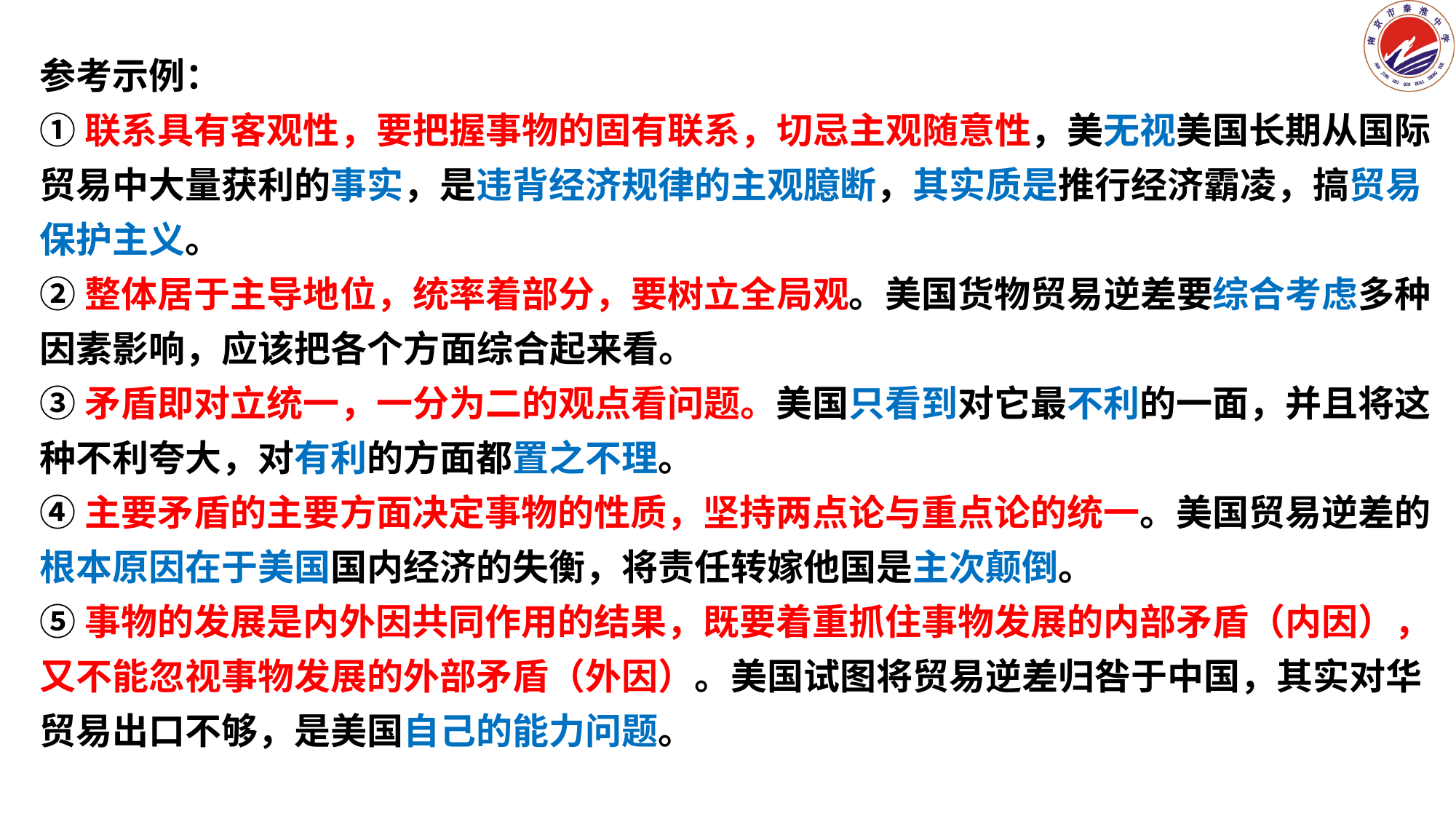

参考示例：
①联系具有客观性，要把握事物的固有联系，切忌主观随意性，美无视美国长期从国际贸易中大量获利的事实，是违背经济规律的主观臆断，其实质是推行经济霸凌，搞贸易保护主义。
​②整体居于主导地位，统率着部分，要树立全局观。美国货物贸易逆差要综合考虑多种因素影响，应该把各个方面综合起来看。
③矛盾即对立统一，一分为二的观点看问题。美国只看到对它最不利的一面，并且将这种不利夸大，对有利的方面都置之不理。
④主要矛盾的主要方面决定事物的性质，坚持两点论与重点论的统一。美国贸易逆差的根本原因在于美国国内经济的失衡，将责任转嫁他国是主次颠倒。
⑤事物的发展是内外因共同作用的结果，既要着重抓住事物发展的内部矛盾（内因），又不能忽视事物发展的外部矛盾（外因）。美国试图将贸易逆差归咎于中国，其实对华贸易出口不够，是美国自己的能力问题。